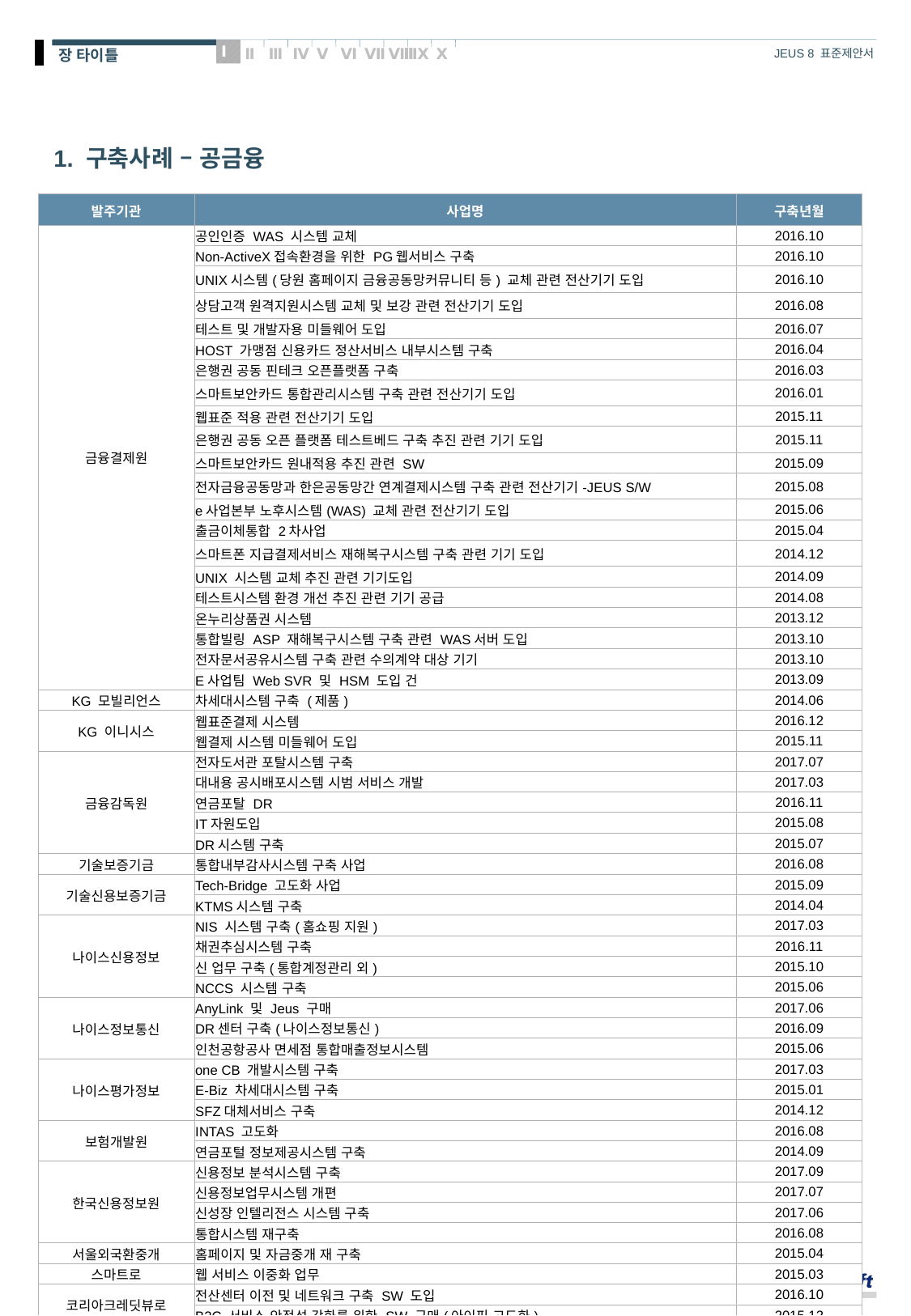

# 1. 구축사례 – 공금융
| 발주기관 | 사업명 | 구축년월 |
| --- | --- | --- |
| 금융결제원 | 공인인증 WAS 시스템 교체 | 2016.10 |
|  | Non-ActiveX접속환경을 위한 PG웹서비스 구축 | 2016.10 |
|  | UNIX시스템(당원 홈페이지 금융공동망커뮤니티 등) 교체 관련 전산기기 도입 | 2016.10 |
|  | 상담고객 원격지원시스템 교체 및 보강 관련 전산기기 도입 | 2016.08 |
|  | 테스트 및 개발자용 미들웨어 도입 | 2016.07 |
|  | HOST 가맹점 신용카드 정산서비스 내부시스템 구축 | 2016.04 |
|  | 은행권 공동 핀테크 오픈플랫폼 구축 | 2016.03 |
|  | 스마트보안카드 통합관리시스템 구축 관련 전산기기 도입 | 2016.01 |
|  | 웹표준 적용 관련 전산기기 도입 | 2015.11 |
|  | 은행권 공동 오픈 플랫폼 테스트베드 구축 추진 관련 기기 도입 | 2015.11 |
|  | 스마트보안카드 원내적용 추진 관련 SW | 2015.09 |
|  | 전자금융공동망과 한은공동망간 연계결제시스템 구축 관련 전산기기-JEUS S/W | 2015.08 |
|  | e사업본부 노후시스템(WAS) 교체 관련 전산기기 도입 | 2015.06 |
|  | 출금이체통합 2차사업 | 2015.04 |
|  | 스마트폰 지급결제서비스 재해복구시스템 구축 관련 기기 도입 | 2014.12 |
|  | UNIX 시스템 교체 추진 관련 기기도입 | 2014.09 |
|  | 테스트시스템 환경 개선 추진 관련 기기 공급 | 2014.08 |
|  | 온누리상품권 시스템 | 2013.12 |
|  | 통합빌링 ASP 재해복구시스템 구축 관련 WAS서버 도입 | 2013.10 |
|  | 전자문서공유시스템 구축 관련 수의계약 대상 기기 | 2013.10 |
|  | E사업팀 Web SVR 및 HSM 도입 건 | 2013.09 |
| KG 모빌리언스 | 차세대시스템 구축 (제품) | 2014.06 |
| KG 이니시스 | 웹표준결제 시스템 | 2016.12 |
|  | 웹결제 시스템 미들웨어 도입 | 2015.11 |
| 금융감독원 | 전자도서관 포탈시스템 구축 | 2017.07 |
|  | 대내용 공시배포시스템 시범 서비스 개발 | 2017.03 |
|  | 연금포탈 DR | 2016.11 |
|  | IT자원도입 | 2015.08 |
|  | DR시스템 구축 | 2015.07 |
| 기술보증기금 | 통합내부감사시스템 구축 사업 | 2016.08 |
| 기술신용보증기금 | Tech-Bridge 고도화 사업 | 2015.09 |
|  | KTMS시스템 구축 | 2014.04 |
| 나이스신용정보 | NIS 시스템 구축(홈쇼핑 지원) | 2017.03 |
|  | 채권추심시스템 구축 | 2016.11 |
|  | 신 업무 구축(통합계정관리 외) | 2015.10 |
|  | NCCS 시스템 구축 | 2015.06 |
| 나이스정보통신 | AnyLink 및 Jeus 구매 | 2017.06 |
|  | DR센터 구축(나이스정보통신) | 2016.09 |
|  | 인천공항공사 면세점 통합매출정보시스템 | 2015.06 |
| 나이스평가정보 | one CB 개발시스템 구축 | 2017.03 |
|  | E-Biz 차세대시스템 구축 | 2015.01 |
|  | SFZ대체서비스 구축 | 2014.12 |
| 보험개발원 | INTAS 고도화 | 2016.08 |
|  | 연금포털 정보제공시스템 구축 | 2014.09 |
| 한국신용정보원 | 신용정보 분석시스템 구축 | 2017.09 |
|  | 신용정보업무시스템 개편 | 2017.07 |
|  | 신성장 인텔리전스 시스템 구축 | 2017.06 |
|  | 통합시스템 재구축 | 2016.08 |
| 서울외국환중개 | 홈페이지 및 자금중개 재 구축 | 2015.04 |
| 스마트로 | 웹 서비스 이중화 업무 | 2015.03 |
| 코리아크레딧뷰로 | 전산센터 이전 및 네트워크 구축 SW 도입 | 2016.10 |
|  | B2C 서비스 안정성 강화를 위한 SW 구매(아이핀 고도화) | 2015.12 |
| 코스콤 | 신 경영정보시스템 재구축 | 2015.09 |
| 농림수산업자신용보증기금 | 신용보증시스템 증설 | 2017.05 |
|  | 세션클러스터링을 위한 JEUS 에디션 업그레이드 | 2017.05 |